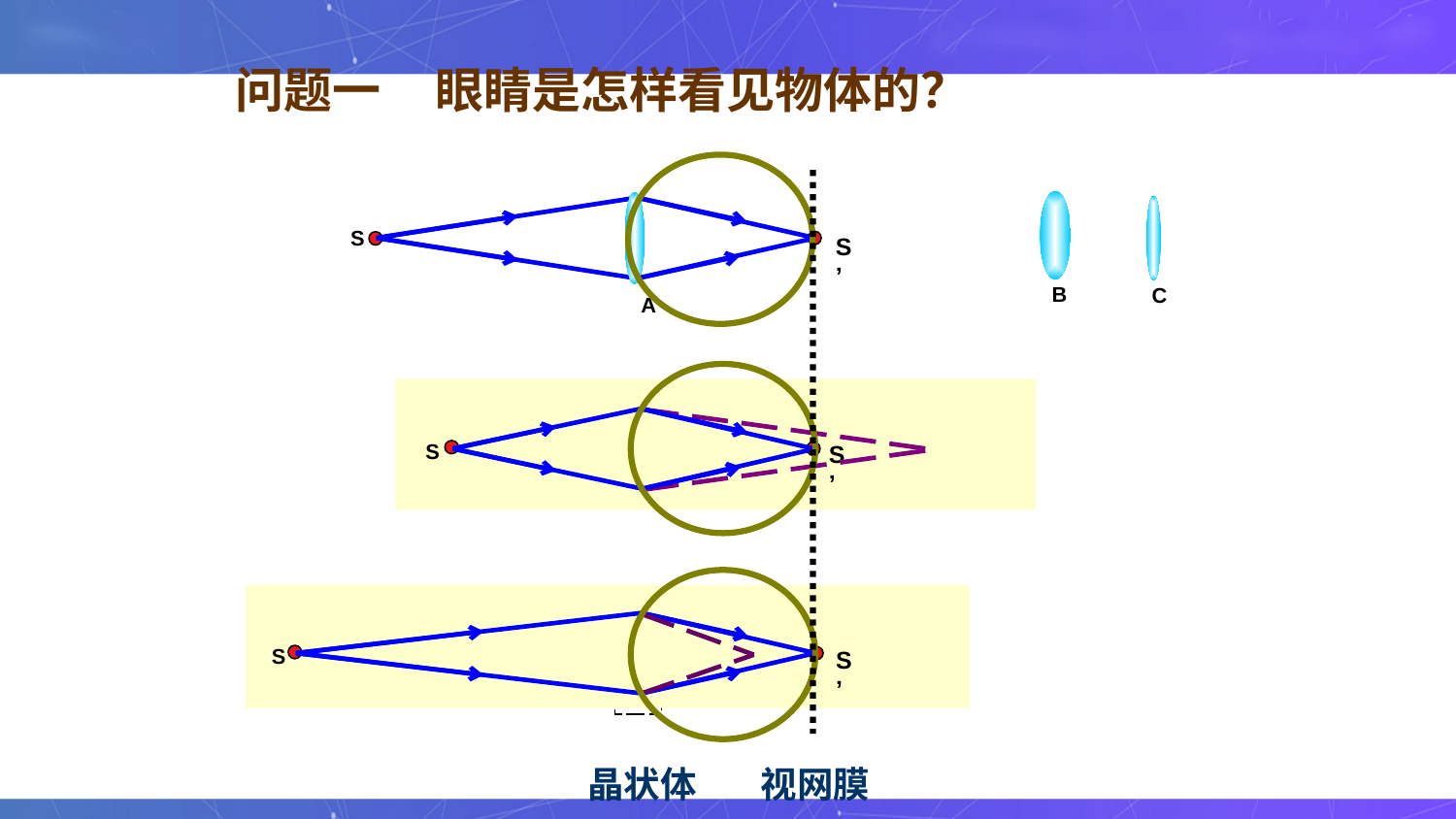

问题一     眼睛是怎样看见物体的？

B

C

S

S’

A

S

S’

S

S’

S

S’

S

S’

晶状体
视网膜